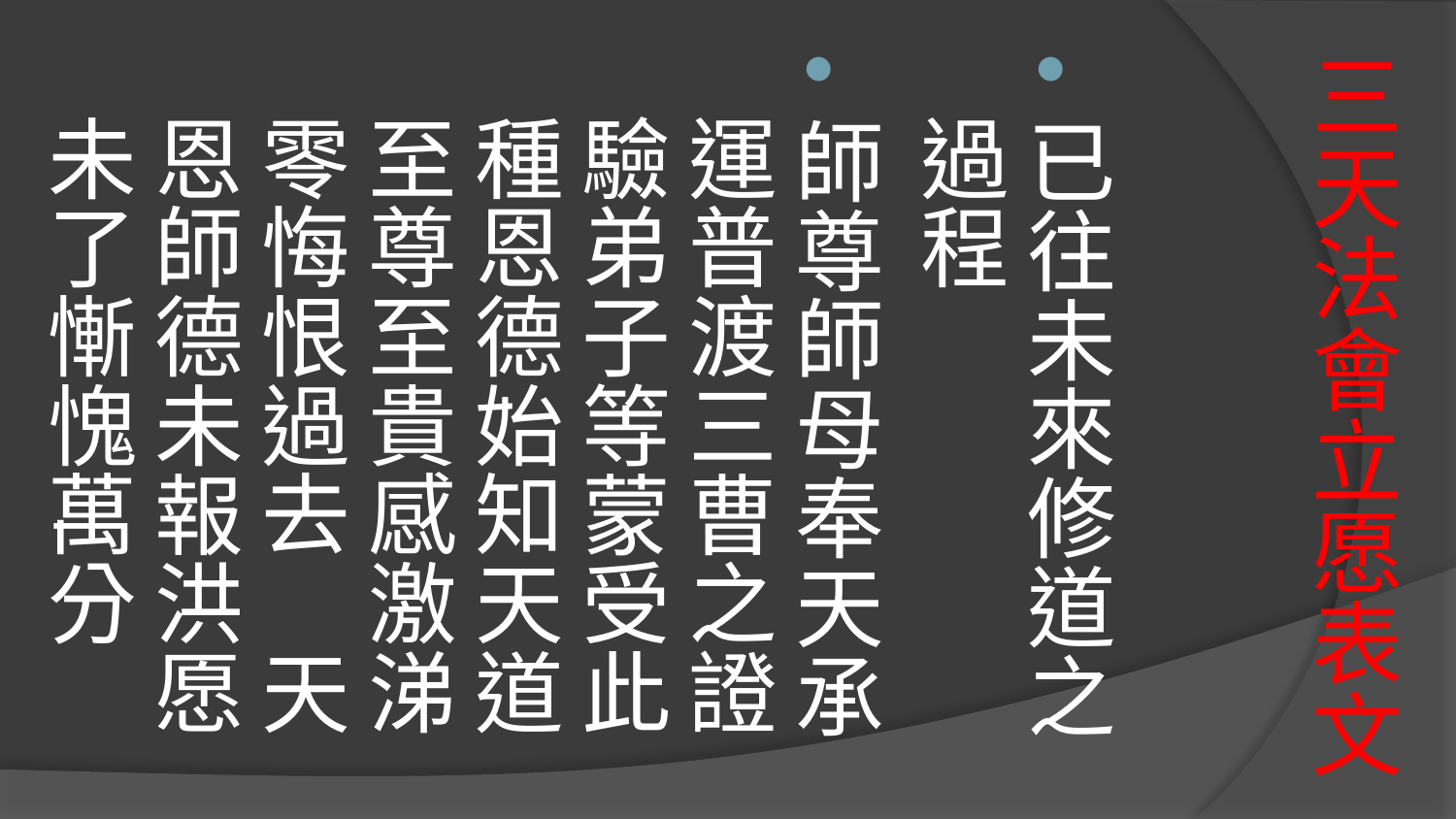

已往未來修道之過程
師尊師母奉天承運普渡三曹之證驗弟子等蒙受此種恩德始知天道至尊至貴感激涕零悔恨過去　天恩師德未報洪愿未了慚愧萬分
# 三天法會立愿表文